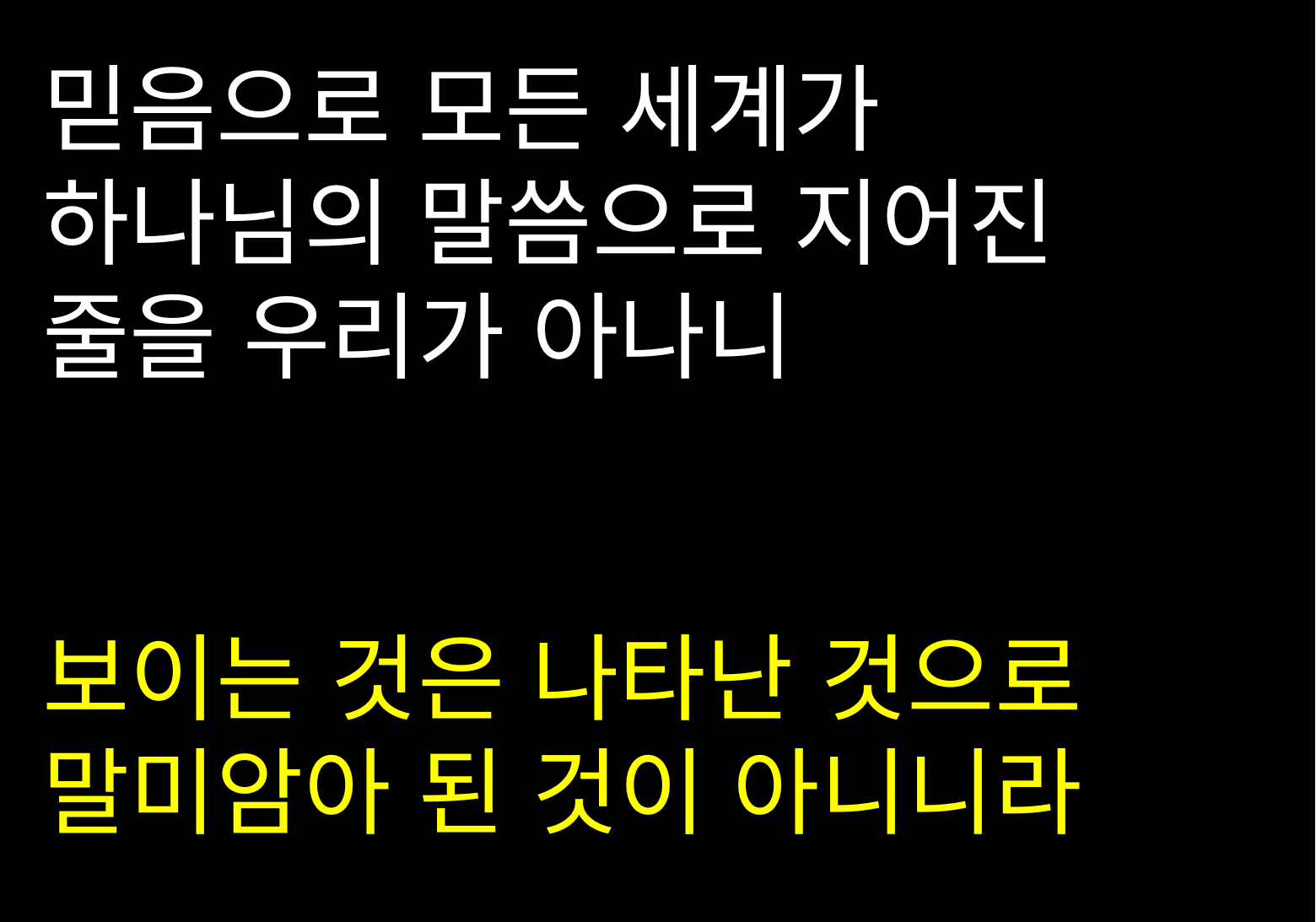

믿음으로 모든 세계가
하나님의 말씀으로 지어진
줄을 우리가 아나니

보이는 것은 나타난 것으로 말미암아 된 것이 아니니라